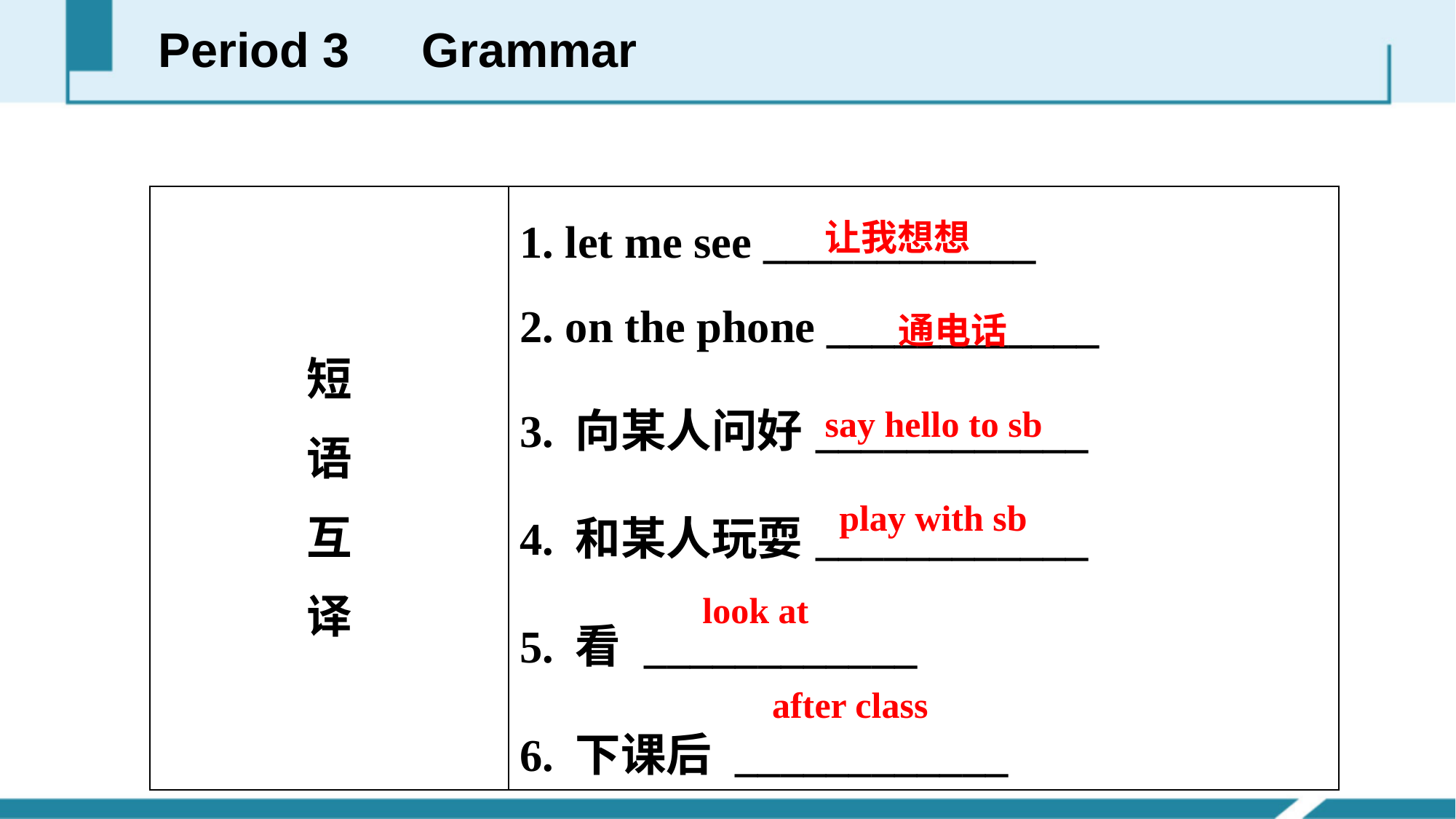

Period 3　Grammar
| 短 语 互 译 | 1. let me see \_\_\_\_\_\_\_\_\_\_\_\_ 2. on the phone \_\_\_\_\_\_\_\_\_\_\_\_ 3. 向某人问好\_\_\_\_\_\_\_\_\_\_\_\_ 4. 和某人玩耍\_\_\_\_\_\_\_\_\_\_\_\_ 5. 看 \_\_\_\_\_\_\_\_\_\_\_\_ 6. 下课后 \_\_\_\_\_\_\_\_\_\_\_\_ |
| --- | --- |
让我想想
通电话

say hello to sb
play with sb
look at
after class